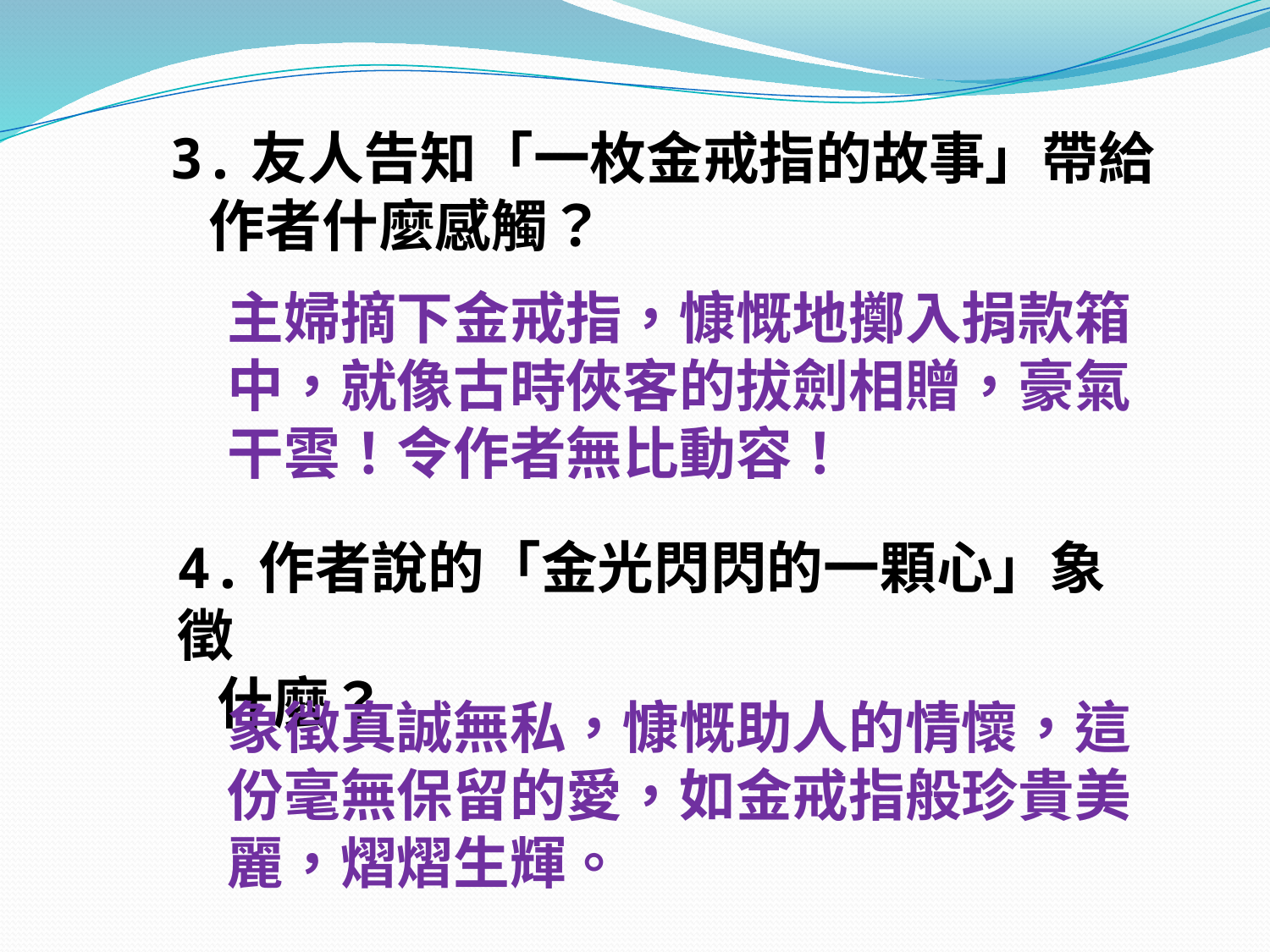

3.友人告知「一枚金戒指的故事」帶給
  作者什麼感觸？
主婦摘下金戒指，慷慨地擲入捐款箱中，就像古時俠客的拔劍相贈，豪氣干雲！令作者無比動容！
4.作者說的「金光閃閃的一顆心」象徵
  什麼？
象徵真誠無私，慷慨助人的情懷，這份毫無保留的愛，如金戒指般珍貴美麗，熠熠生輝。